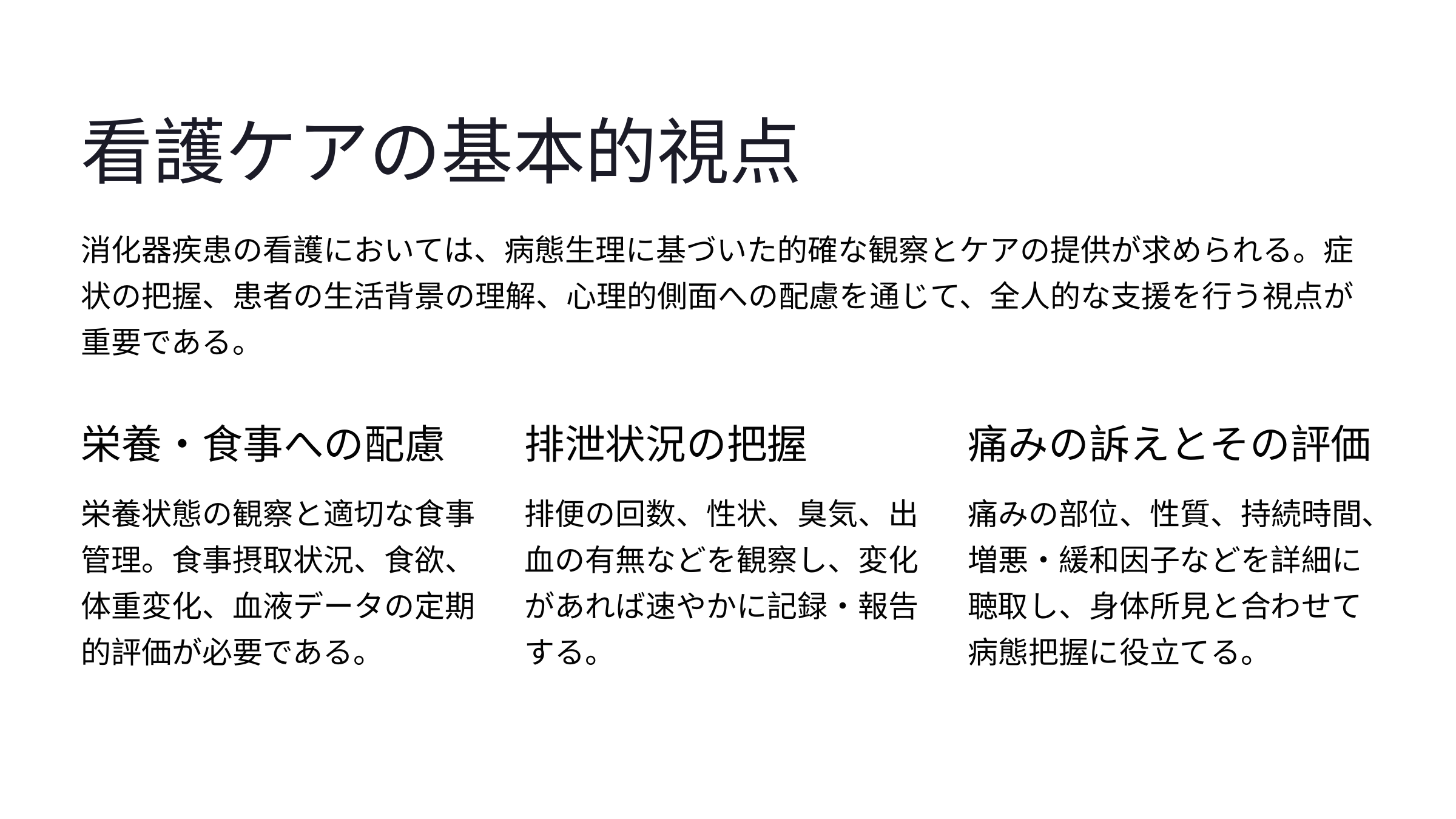

看護ケアの基本的視点
消化器疾患の看護においては、病態生理に基づいた的確な観察とケアの提供が求められる。症状の把握、患者の生活背景の理解、心理的側面への配慮を通じて、全人的な支援を行う視点が重要である。
栄養・食事への配慮
排泄状況の把握
痛みの訴えとその評価
栄養状態の観察と適切な食事管理。食事摂取状況、食欲、体重変化、血液データの定期的評価が必要である。
排便の回数、性状、臭気、出血の有無などを観察し、変化があれば速やかに記録・報告する。
痛みの部位、性質、持続時間、増悪・緩和因子などを詳細に聴取し、身体所見と合わせて病態把握に役立てる。